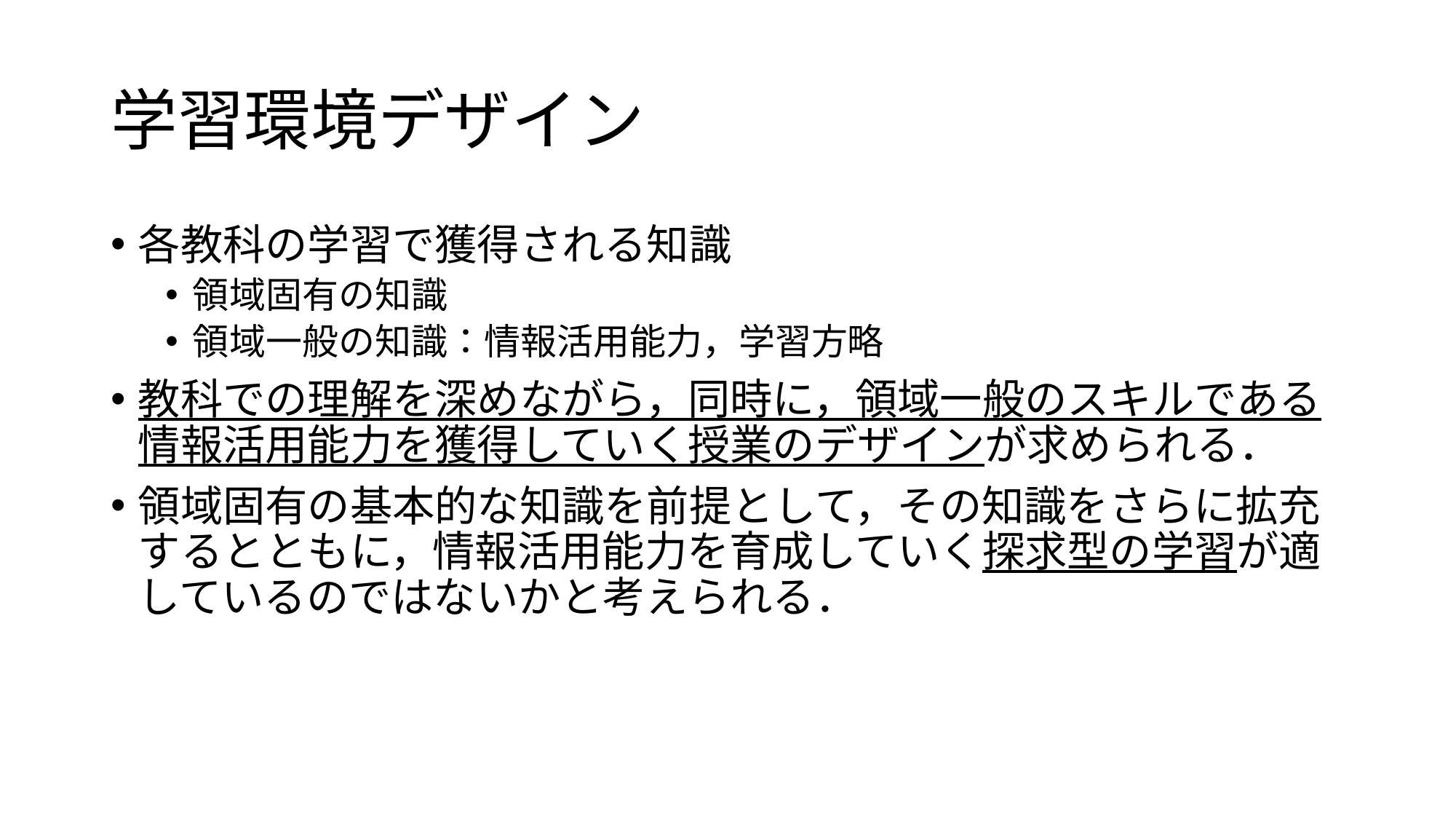

# 学習環境デザイン
各教科の学習で獲得される知識
領域固有の知識
領域一般の知識：情報活用能力，学習方略
教科での理解を深めながら，同時に，領域一般のスキルである情報活用能力を獲得していく授業のデザインが求められる．
領域固有の基本的な知識を前提として，その知識をさらに拡充するとともに，情報活用能力を育成していく探求型の学習が適しているのではないかと考えられる．